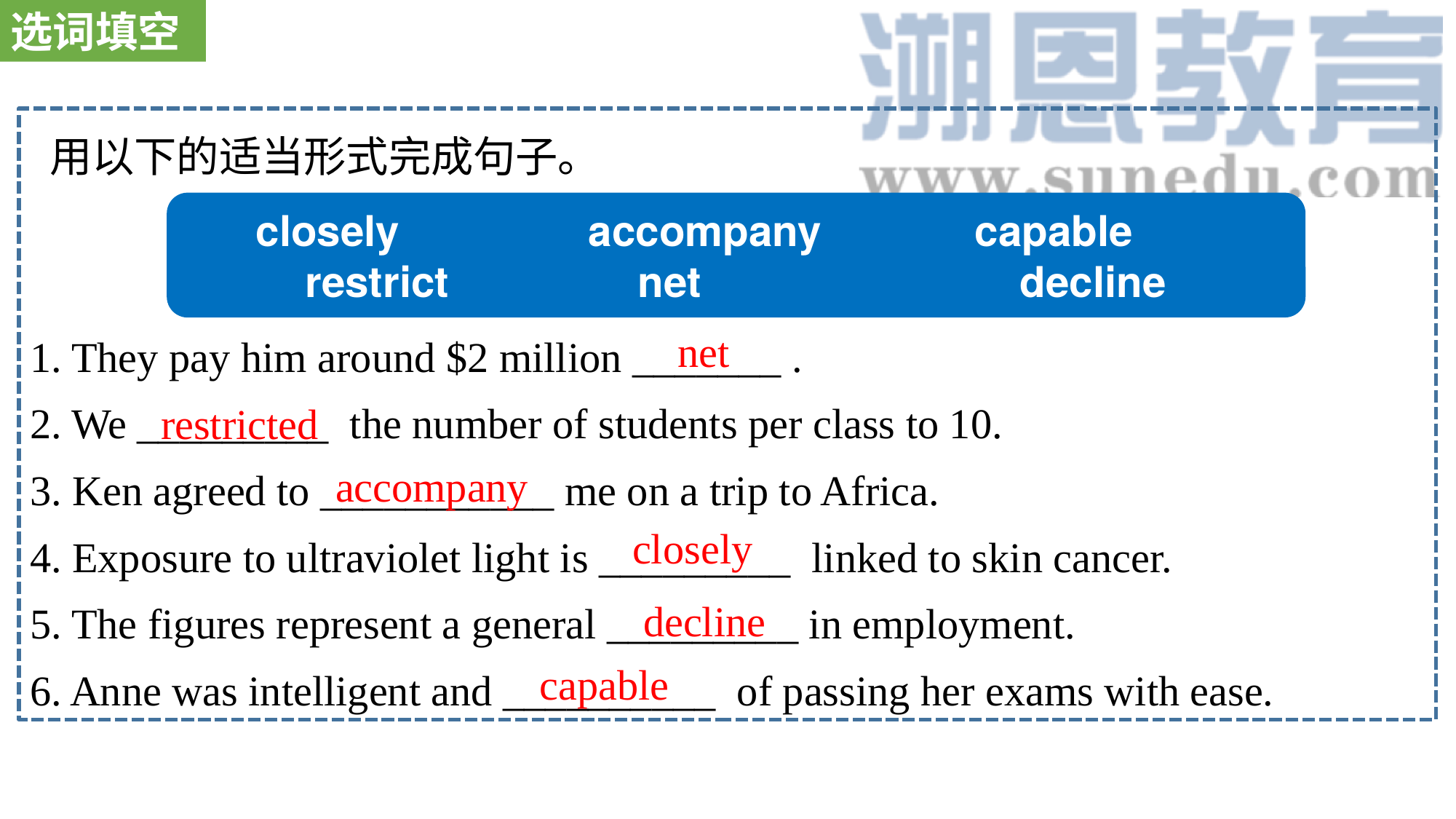

选词填空
 用以下的适当形式完成句子。

1. They pay him around $2 million _______ .
2. We _________  the number of students per class to 10.
3. Ken agreed to ___________ me on a trip to Africa.
4. Exposure to ultraviolet light is _________  linked to skin cancer.
5. The figures represent a general _________ in employment.
6. Anne was intelligent and __________  of passing her exams with ease.
closely                accompany             capable
restrict                net                           decline
net
restricted
accompany
closely
decline
 capable